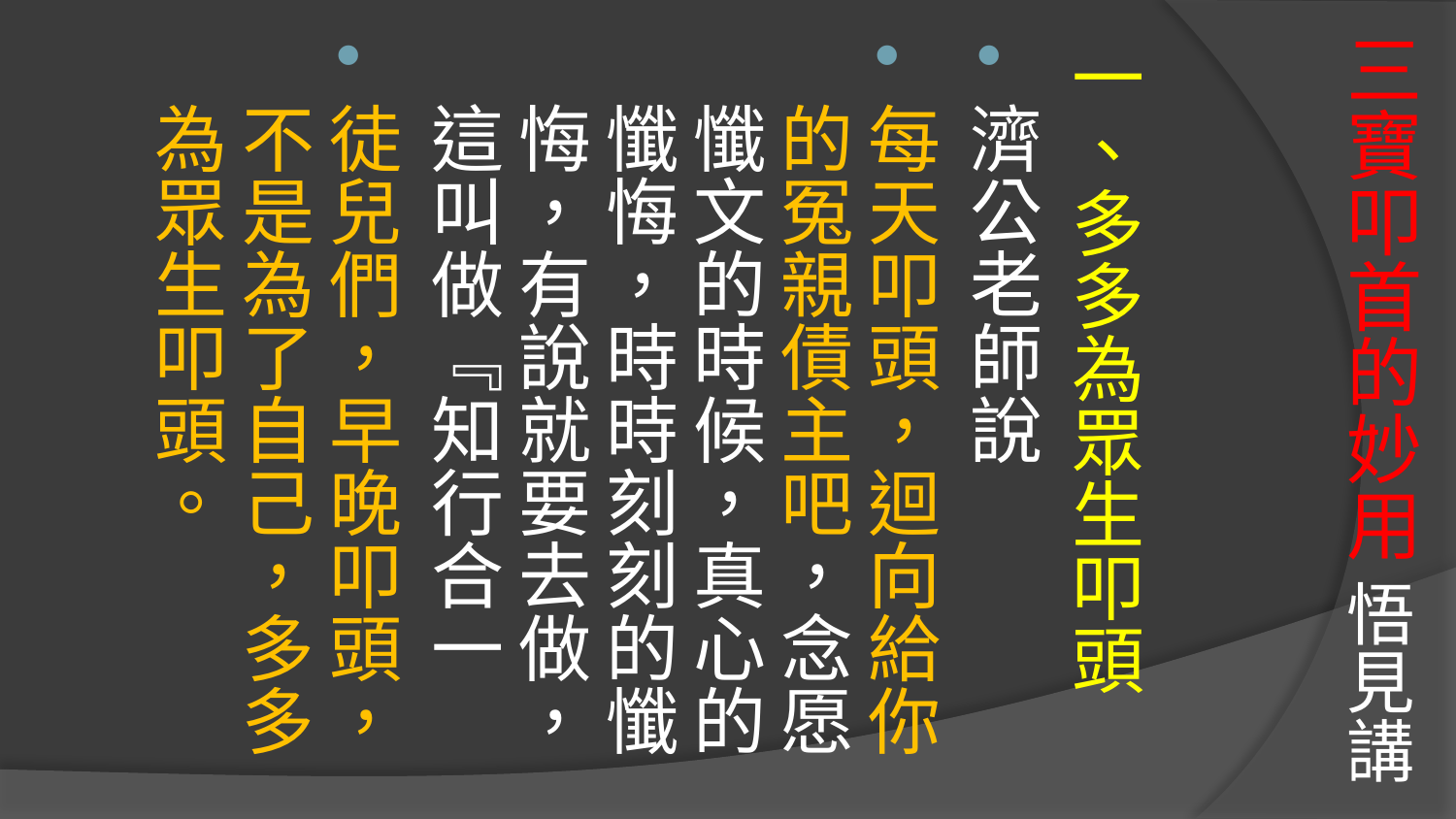

一、多多為眾生叩頭
濟公老師說
每天叩頭，迴向給你的冤親債主吧，念愿懺文的時候，真心的懺悔，時時刻刻的懺悔，有說就要去做，這叫做『知行合一
徒兒們，早晚叩頭，不是為了自己，多多為眾生叩頭。

# 三寶叩首的妙用 悟見講